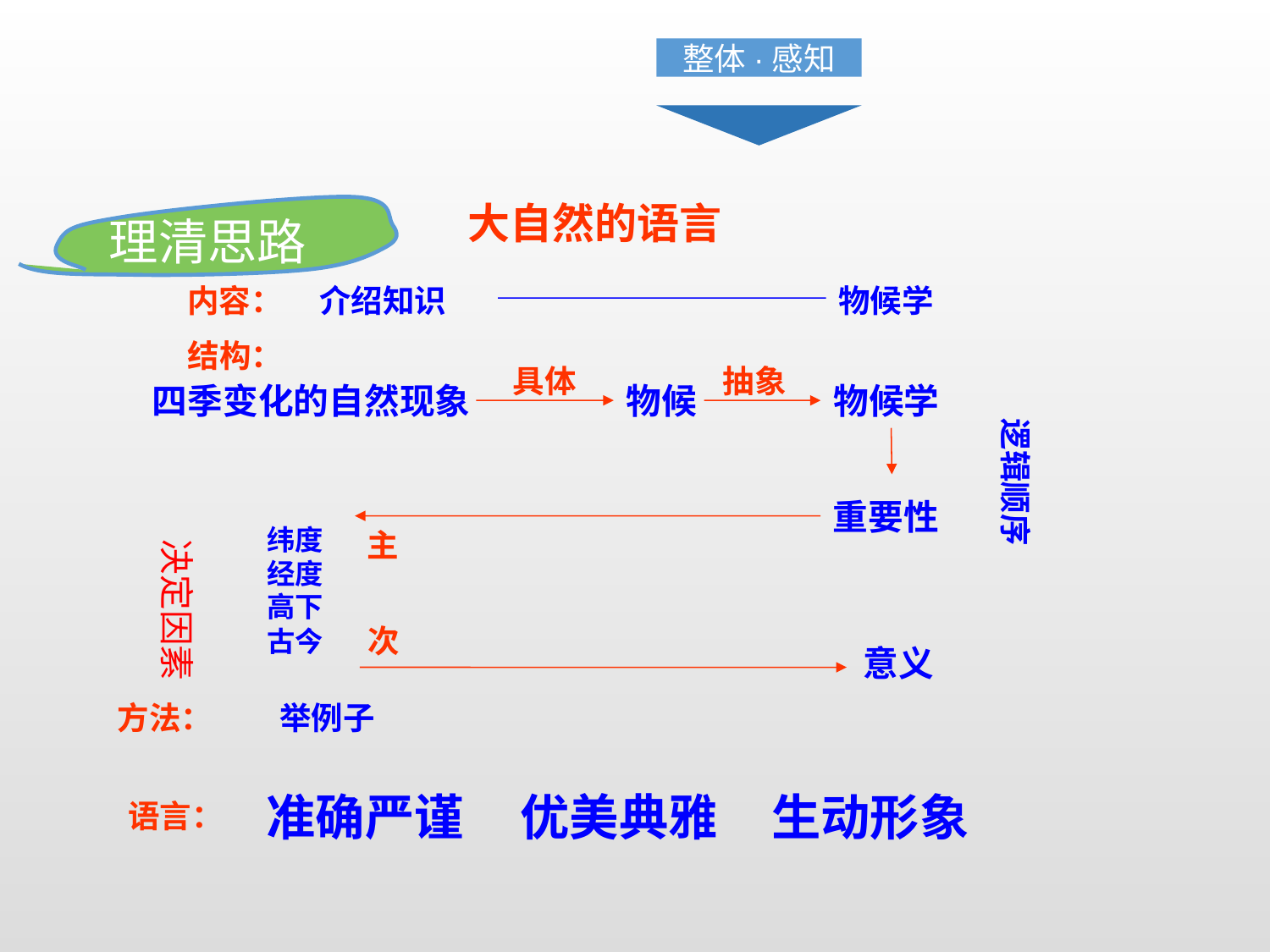

整体·感知

大自然的语言
理清思路
内容：
介绍知识
物候学

结构：

具体
抽象
四季变化的自然现象
物候学
物候

逻辑顺序

重要性
纬度
经度
高下
古今

主
决定因素
次
意义

方法：
举例子
准确严谨
优美典雅
生动形象
语言：